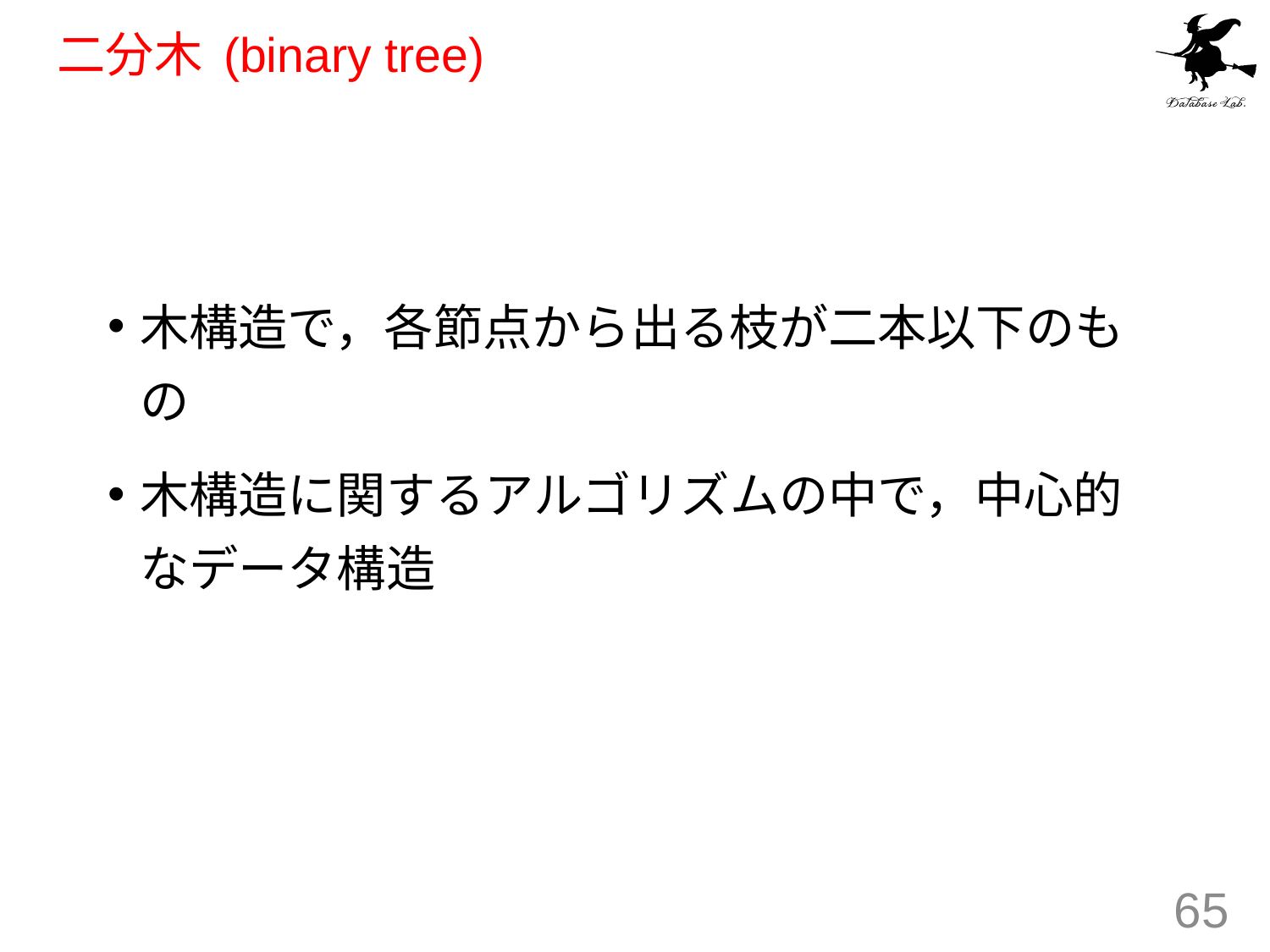

# 二分木 (binary tree)
木構造で，各節点から出る枝が二本以下のもの
木構造に関するアルゴリズムの中で，中心的なデータ構造
65